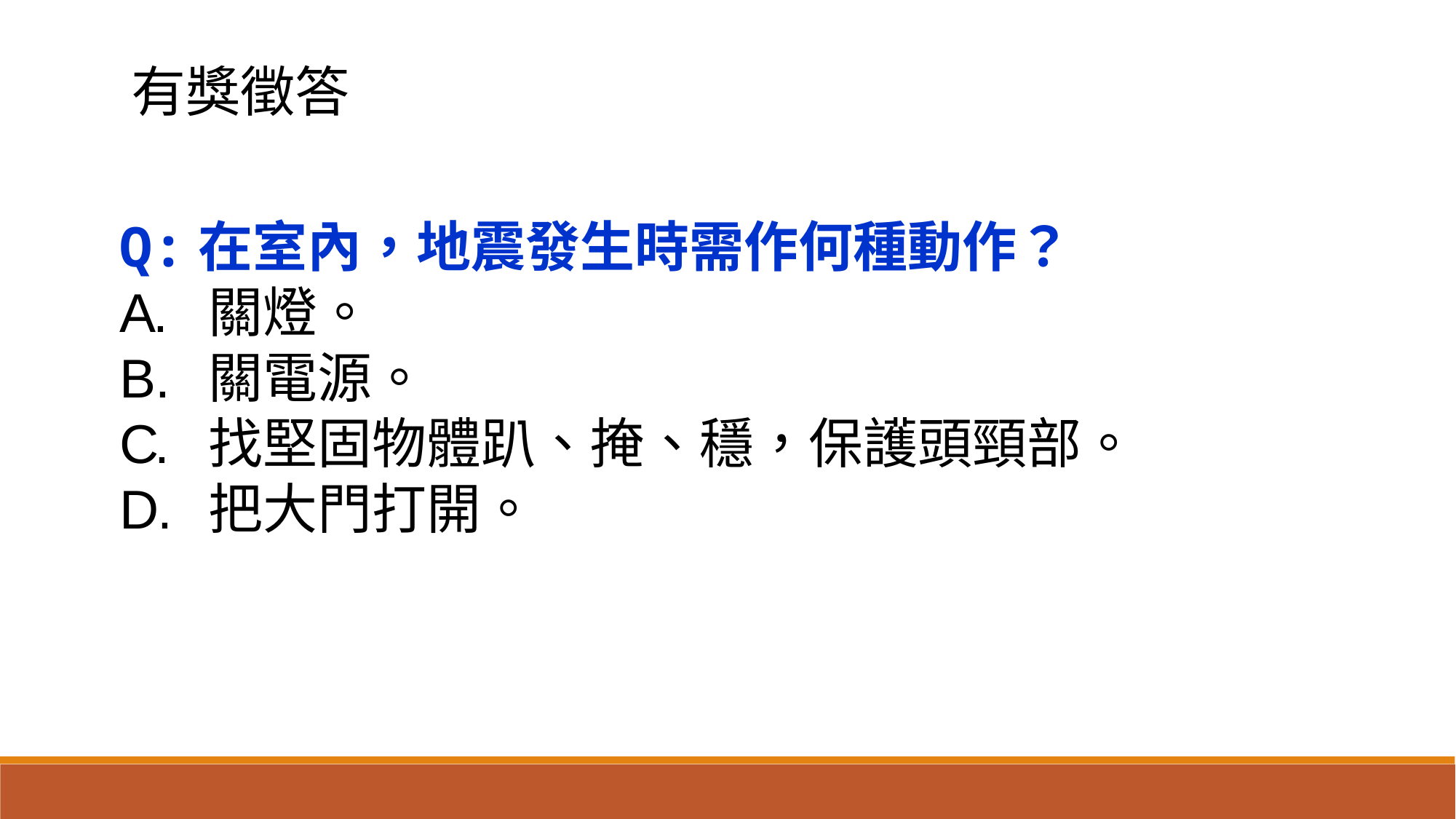

有獎徵答
Q:在室內，地震發生時需作何種動作？
關燈。
關電源。
找堅固物體趴、掩、穩，保護頭頸部。
把大門打開。